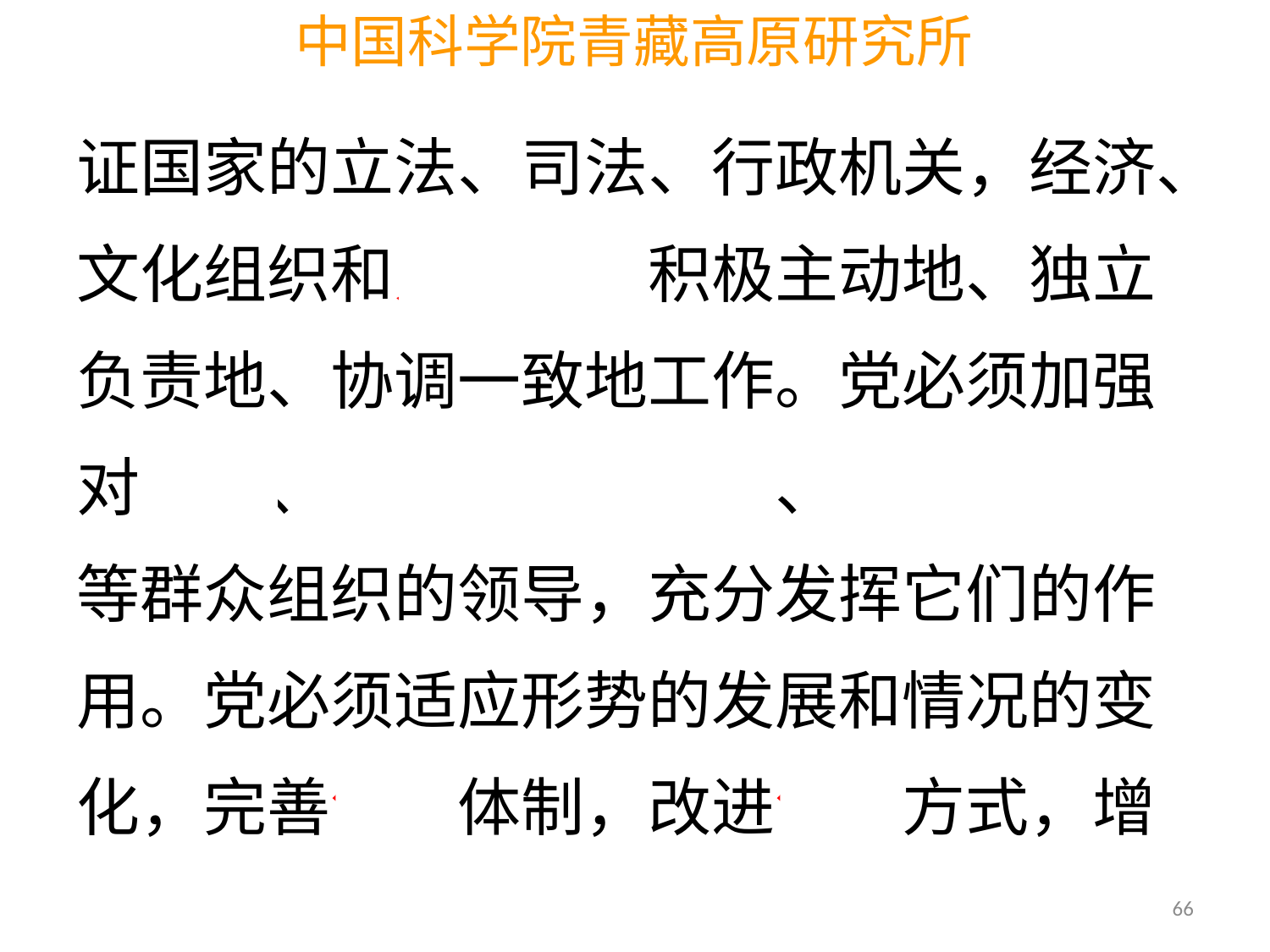

# 证国家的立法、司法、行政机关，经济、文化组织和人民团体积极主动地、独立负责地、协调一致地工作。党必须加强对工会、共产主义青年团、妇女联合会等群众组织的领导，充分发挥它们的作用。党必须适应形势的发展和情况的变化，完善领导体制，改进领导方式，增

66